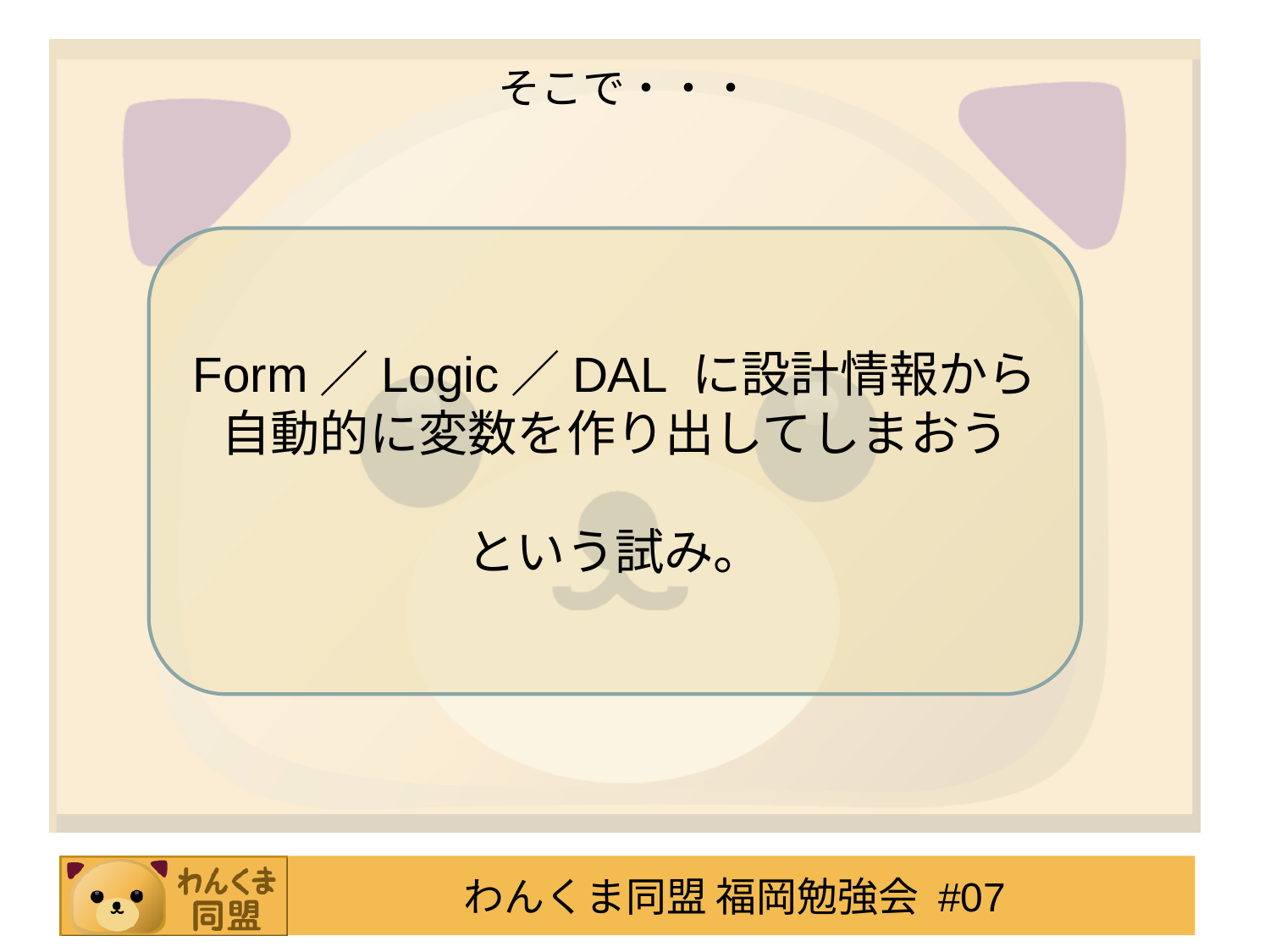

# そこで・・・
Form／Logic／DAL に設計情報から
自動的に変数を作り出してしまおう

という試み。